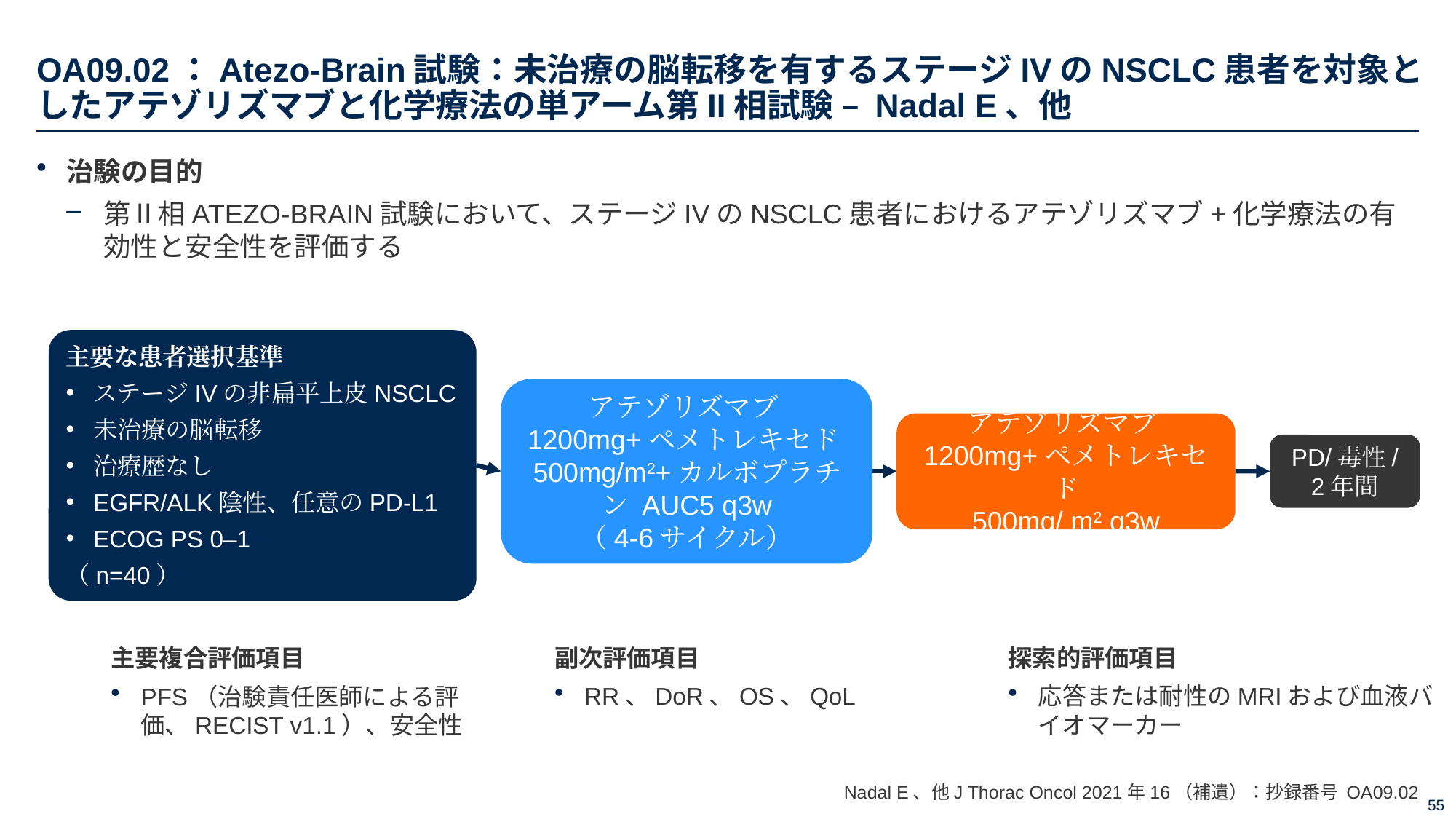

# OA09.02：Atezo-Brain試験：未治療の脳転移を有するステージIVのNSCLC患者を対象としたアテゾリズマブと化学療法の単アーム第II相試験 – Nadal E、他
治験の目的
第Ⅱ相ATEZO-BRAIN試験において、ステージIVのNSCLC患者におけるアテゾリズマブ+化学療法の有効性と安全性を評価する
主要な患者選択基準
ステージIVの非扁平上皮NSCLC
未治療の脳転移
治療歴なし
EGFR/ALK陰性、任意のPD-L1
ECOG PS 0–1
（n=40）
アテゾリズマブ1200mg+ペメトレキセド500mg/m2+カルボプラチン AUC5 q3w
（4-6サイクル）
アテゾリズマブ1200mg+ペメトレキセド
500mg/ m2 q3w
PD/毒性/
2年間
主要複合評価項目
PFS（治験責任医師による評価、RECIST v1.1）、安全性
副次評価項目
RR、DoR、OS、QoL
探索的評価項目
応答または耐性のMRIおよび血液バイオマーカー
Nadal E、他J Thorac Oncol 2021年16（補遺）：抄録番号 OA09.02